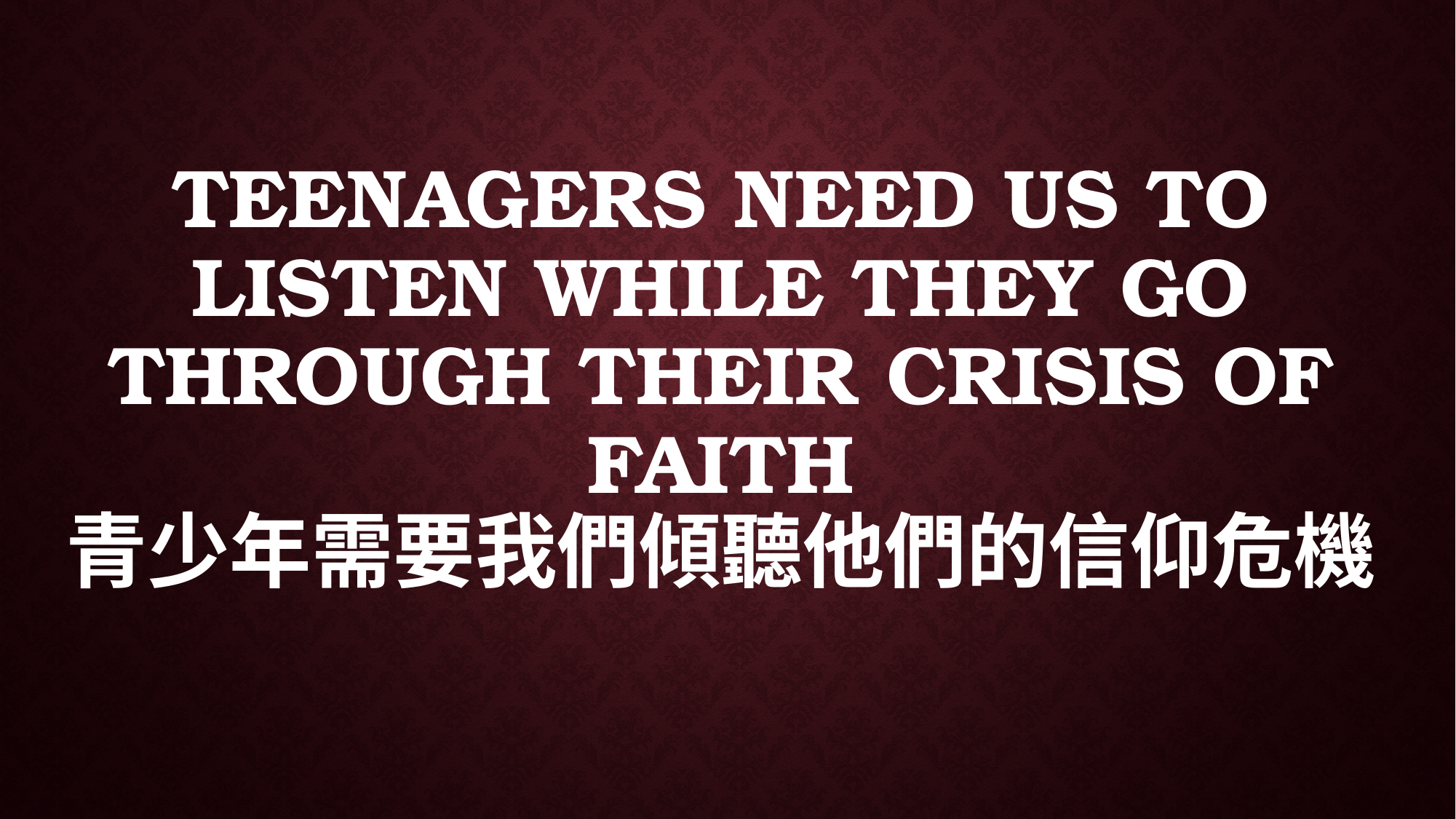

# Teenagers NEED us to listen while they go through their crisis of faith 青少年需要我們傾聽他們的信仰危機